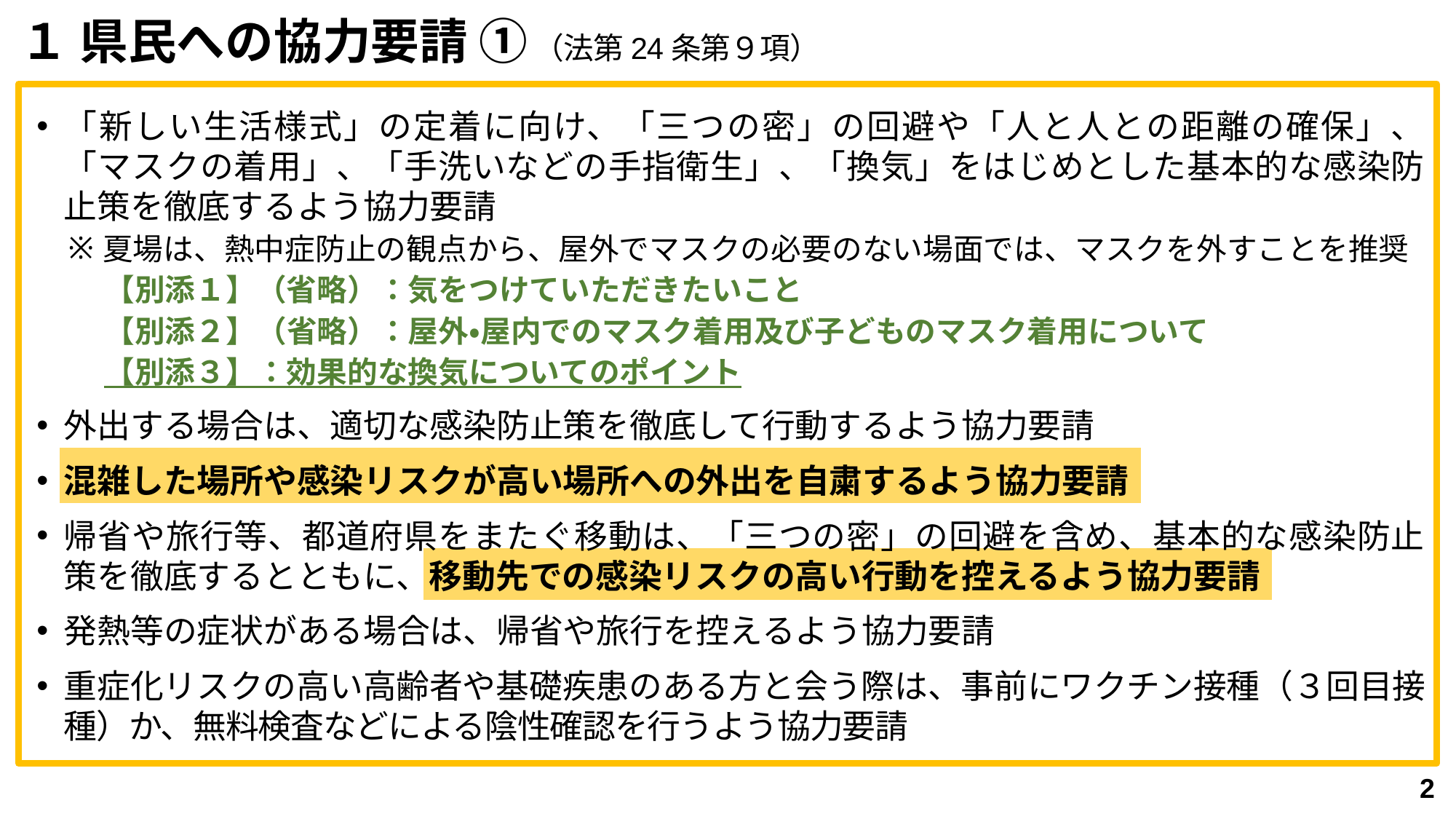

# １ 県民への協力要請 ① （法第24条第９項）
「新しい生活様式」の定着に向け、「三つの密」の回避や「人と人との距離の確保」、「マスクの着用」、「手洗いなどの手指衛生」、「換気」をはじめとした基本的な感染防止策を徹底するよう協力要請
夏場は、熱中症防止の観点から、屋外でマスクの必要のない場面では、マスクを外すことを推奨
　　 【別添１】（省略）：気をつけていただきたいこと
　　 【別添２】（省略）：屋外・屋内でのマスク着用及び子どものマスク着用について
　　 【別添３】：効果的な換気についてのポイント
外出する場合は、適切な感染防止策を徹底して行動するよう協力要請
混雑した場所や感染リスクが高い場所への外出を自粛するよう協力要請
帰省や旅行等、都道府県をまたぐ移動は、「三つの密」の回避を含め、基本的な感染防止策を徹底するとともに、移動先での感染リスクの高い行動を控えるよう協力要請
発熱等の症状がある場合は、帰省や旅行を控えるよう協力要請
重症化リスクの高い高齢者や基礎疾患のある方と会う際は、事前にワクチン接種（３回目接種）か、無料検査などによる陰性確認を行うよう協力要請

2